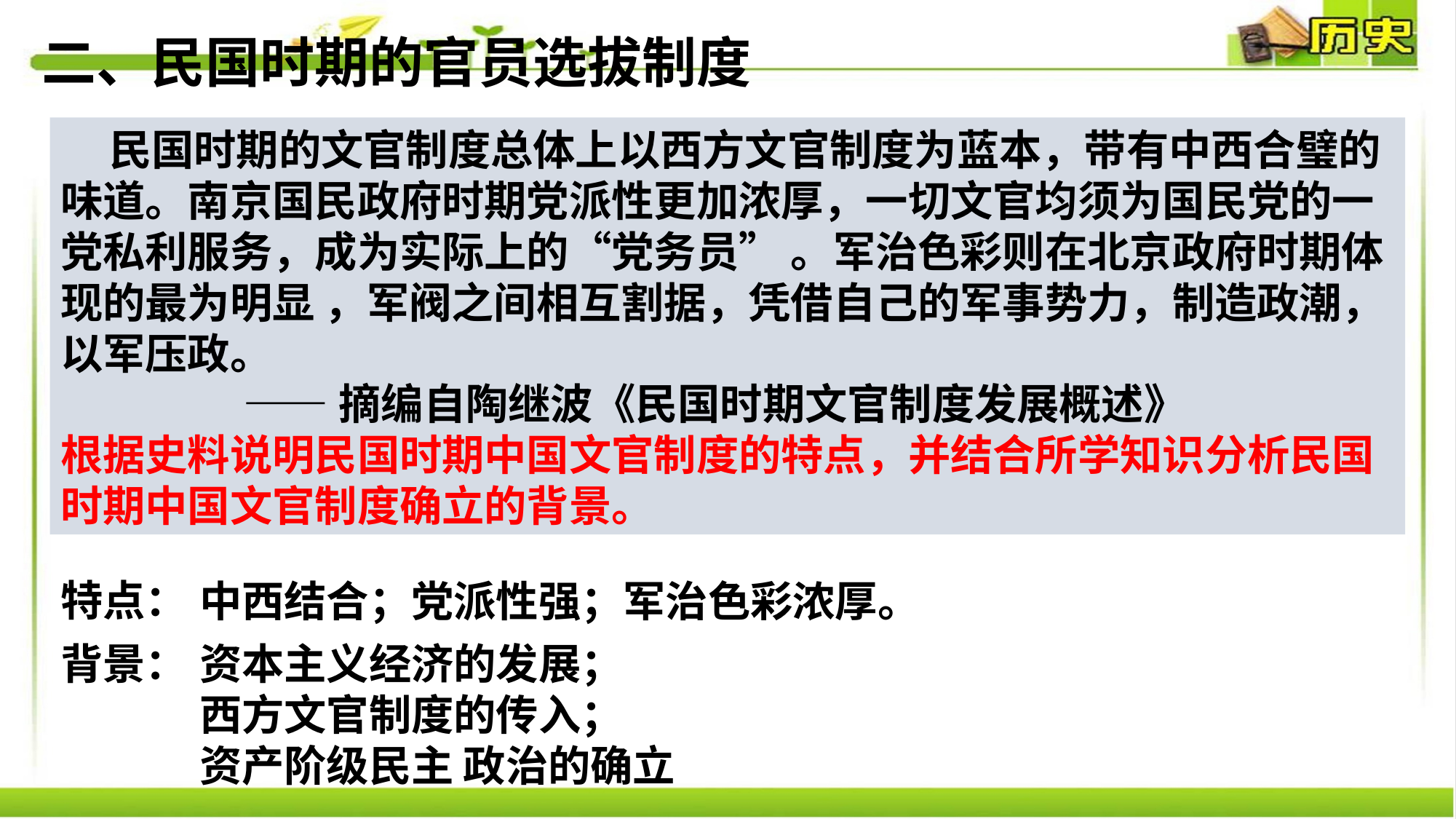

二、民国时期的官员选拔制度
    民国时期的文官制度总体上以西方文官制度为蓝本，带有中西合璧的味道。南京国民政府时期党派性更加浓厚，一切文官均须为国民党的一党私利服务，成为实际上的“党务员” 。军治色彩则在北京政府时期体现的最为明显 ，军阀之间相互割据，凭借自己的军事势力，制造政潮，以军压政。
                   ——摘编自陶继波《民国时期文官制度发展概述》
根据史料说明民国时期中国文官制度的特点，并结合所学知识分析民国时期中国文官制度确立的背景。
特点：
中西结合；党派性强；军治色彩浓厚。
背景：
资本主义经济的发展；
西方文官制度的传入；
资产阶级民主 政治的确立